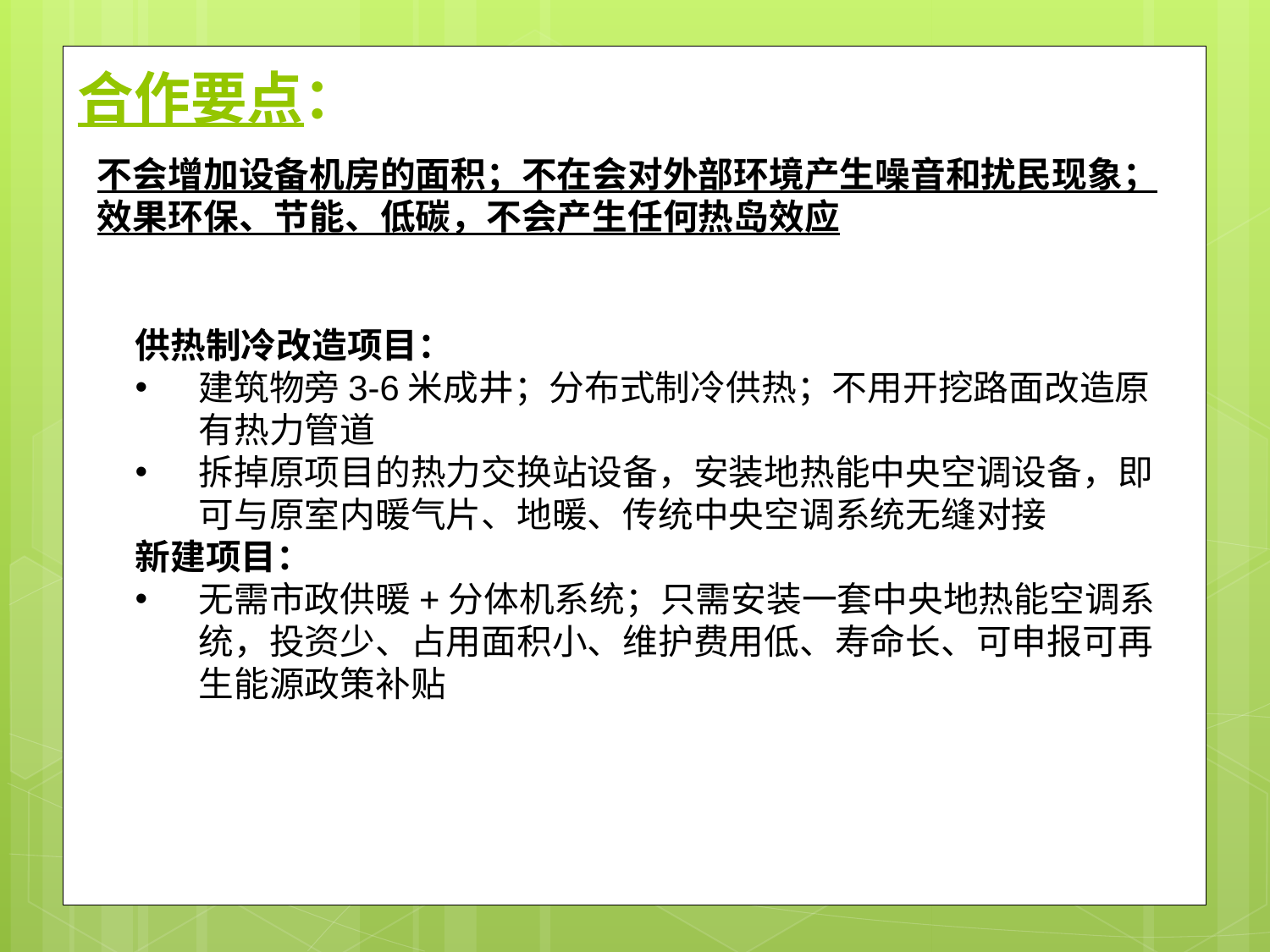

# 合作要点：
不会增加设备机房的面积；不在会对外部环境产生噪音和扰民现象；效果环保、节能、低碳，不会产生任何热岛效应

供热制冷改造项目：
建筑物旁3-6米成井；分布式制冷供热；不用开挖路面改造原有热力管道
拆掉原项目的热力交换站设备，安装地热能中央空调设备，即可与原室内暖气片、地暖、传统中央空调系统无缝对接
新建项目：
无需市政供暖+分体机系统；只需安装一套中央地热能空调系统，投资少、占用面积小、维护费用低、寿命长、可申报可再生能源政策补贴